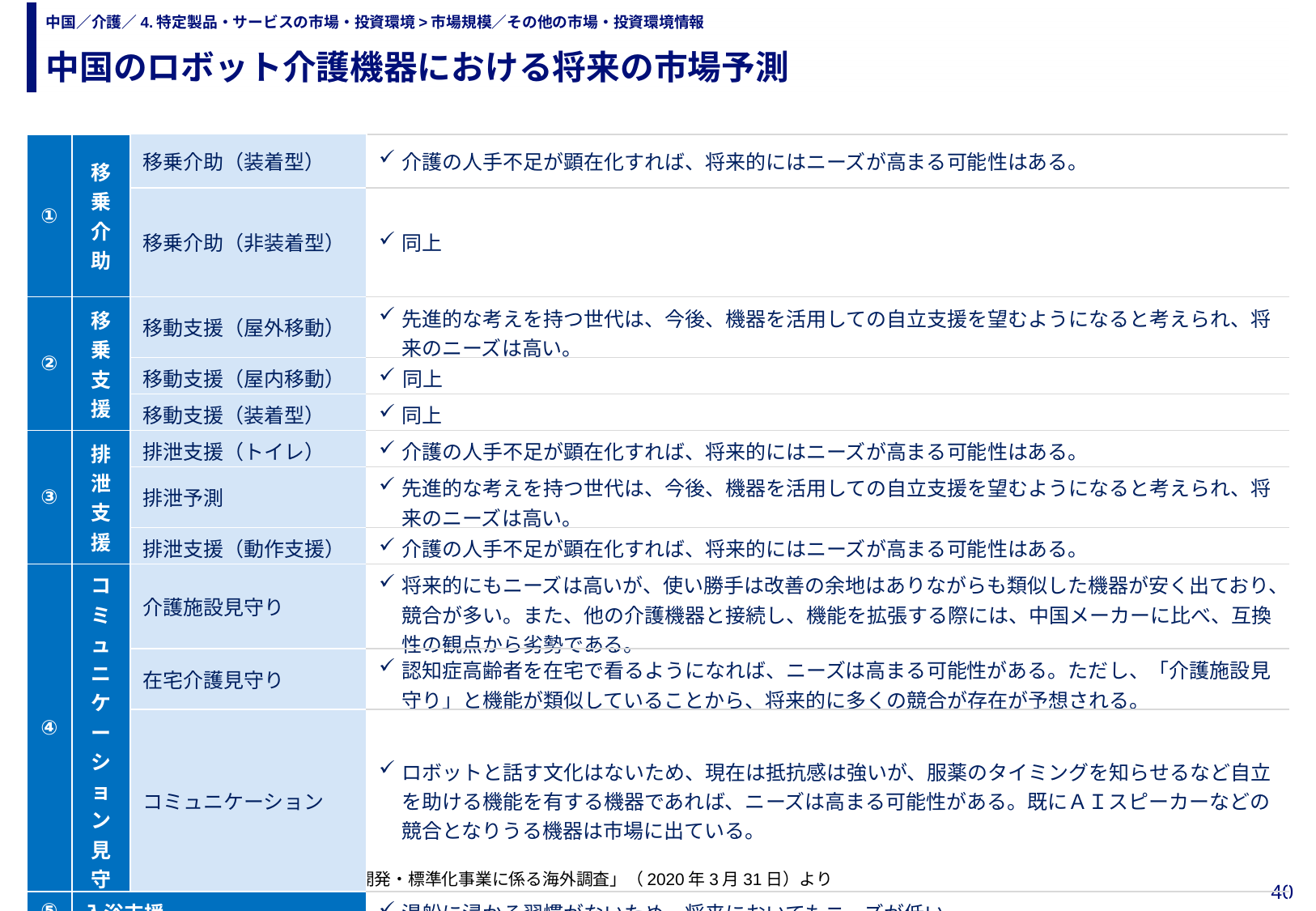

中国のロボット介護機器における将来の市場予測
# 中国／介護／4.特定製品・サービスの市場・投資環境>市場規模／その他の市場・投資環境情報
| ① | 移乗介助 | 移乗介助（装着型） | 介護の人手不足が顕在化すれば、将来的にはニーズが高まる可能性はある。 |
| --- | --- | --- | --- |
|  |  | 移乗介助（非装着型） | 同上 |
| ② | 移乗支援 | 移動支援（屋外移動） | 先進的な考えを持つ世代は、今後、機器を活用しての自立支援を望むようになると考えられ、将来のニーズは高い。 |
|  |  | 移動支援（屋内移動） | 同上 |
|  |  | 移動支援（装着型） | 同上 |
| ③ | 排泄支援 | 排泄支援（トイレ） | 介護の人手不足が顕在化すれば、将来的にはニーズが高まる可能性はある。 |
|  |  | 排泄予測 | 先進的な考えを持つ世代は、今後、機器を活用しての自立支援を望むようになると考えられ、将来のニーズは高い。 |
|  |  | 排泄支援（動作支援） | 介護の人手不足が顕在化すれば、将来的にはニーズが高まる可能性はある。 |
| ④ | コミュニケーション 見守り・ | 介護施設見守り | 将来的にもニーズは高いが、使い勝手は改善の余地はありながらも類似した機器が安く出ており、競合が多い。また、他の介護機器と接続し、機能を拡張する際には、中国メーカーに比べ、互換性の観点から劣勢である。 |
|  |  | 在宅介護見守り | 認知症高齢者を在宅で看るようになれば、ニーズは高まる可能性がある。ただし、「介護施設見守り」と機能が類似していることから、将来的に多くの競合が存在が予想される。 |
|  |  | コミュニケーション | ロボットと話す文化はないため、現在は抵抗感は強いが、服薬のタイミングを知らせるなど自立を助ける機能を有する機器であれば、ニーズは高まる可能性がある。既にＡＩスピーカーなどの競合となりうる機器は市場に出ている。 |
| ⑤ | 入浴支援 |  | 湯船に浸かる習慣がないため、将来においてもニーズが低い。 |
| ⑥ | 介護業務支援 |  | 日本式の介護には関心が高く、介護業務支援システムのニーズは非常に高い。 ただし、普及のためには、ハード（機器）だけでなく、ソフト（教育・研修）の同時提供が必須である。 |
出所）日本経済研究所「ロボット介護機器開発・標準化事業に係る海外調査」（2020年3月31日）より